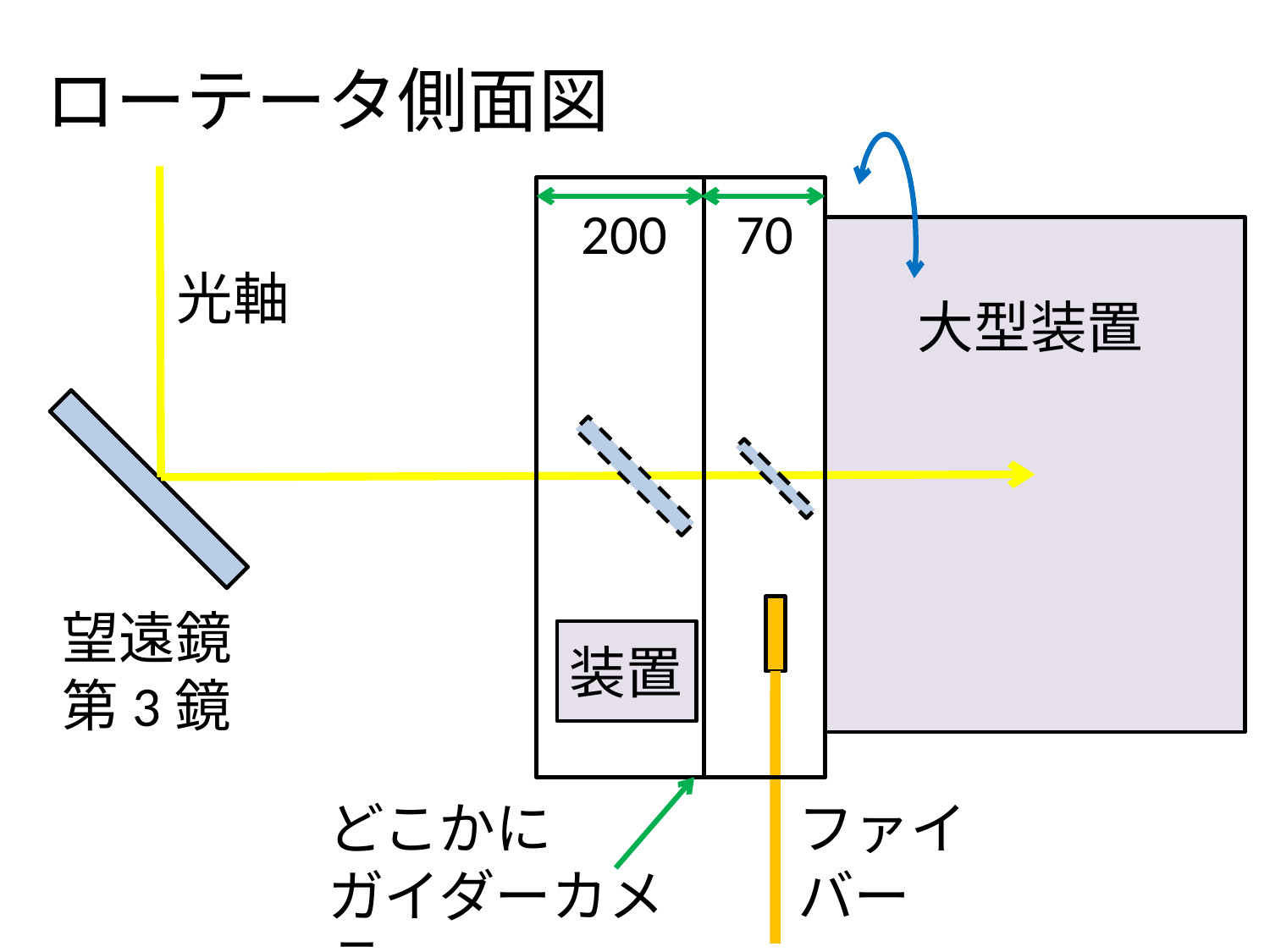

ローテータ側面図

70
200

光軸
大型装置

望遠鏡第3鏡

装置
どこかに
ガイダーカメラ
ファイバー